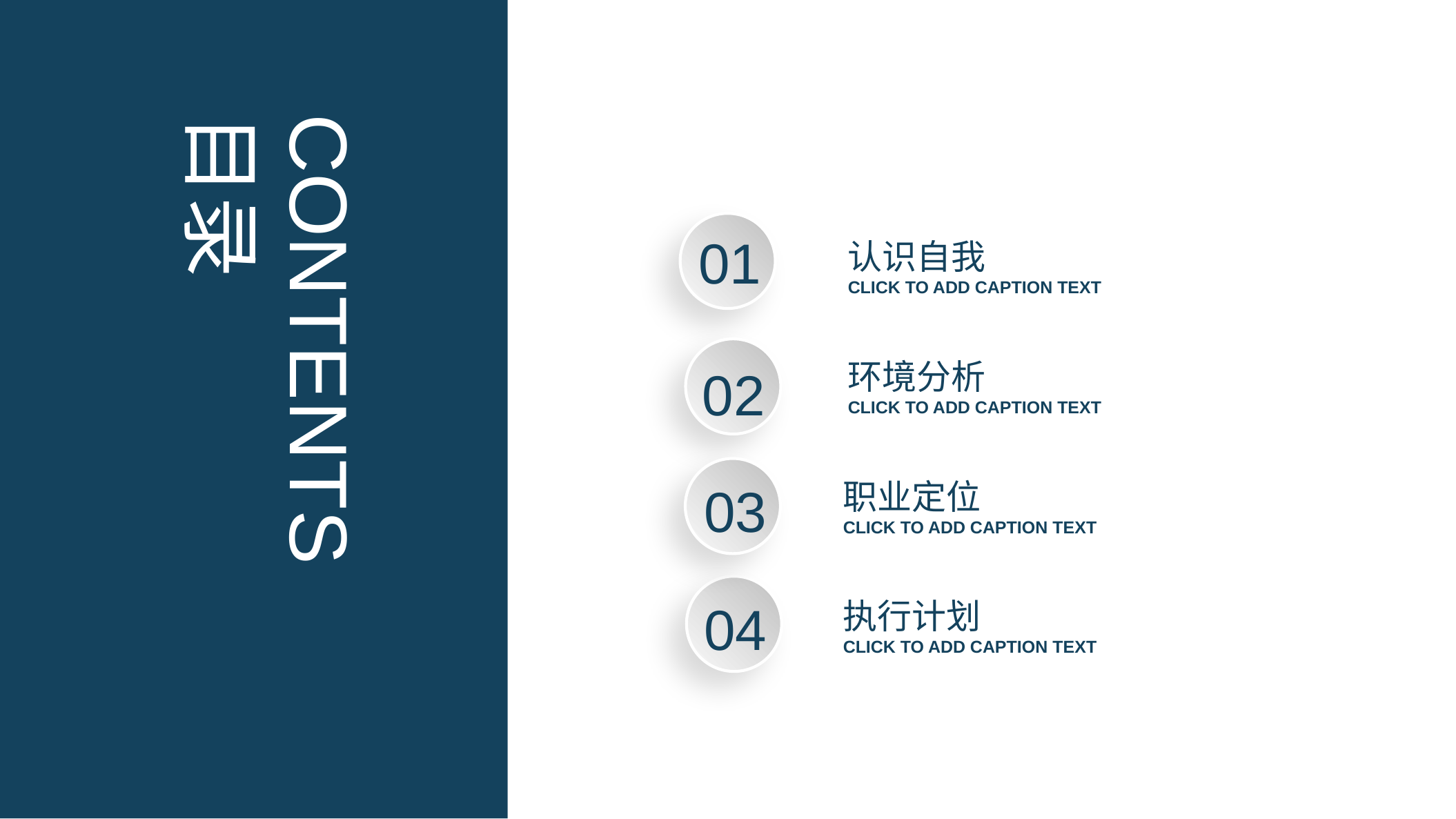

CONTENTS
目录

01
认识自我
CLICK TO ADD CAPTION TEXT

02
环境分析
CLICK TO ADD CAPTION TEXT

03
职业定位
CLICK TO ADD CAPTION TEXT

04
执行计划
CLICK TO ADD CAPTION TEXT